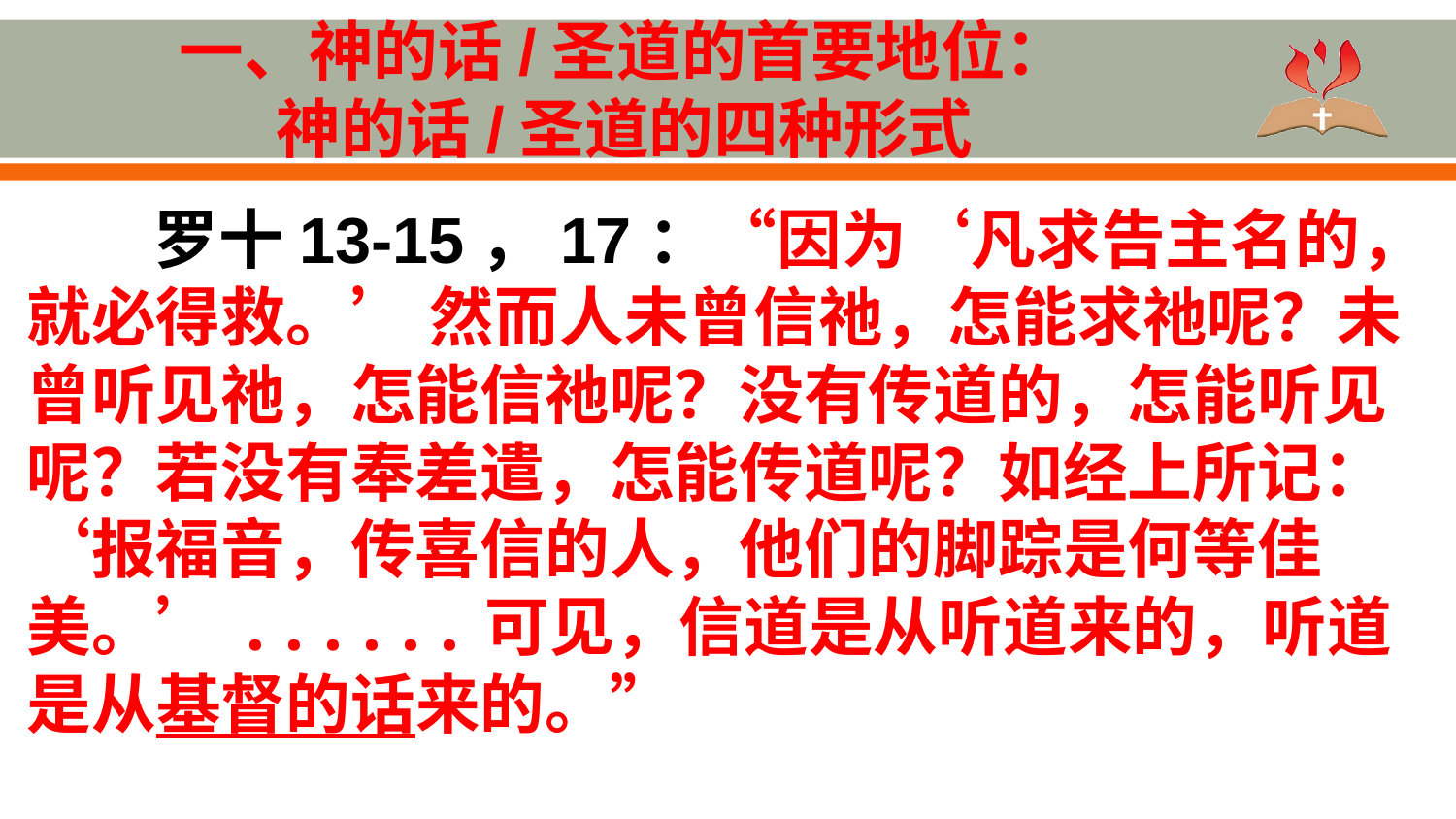

# 一、神的话/圣道的首要地位： 神的话/圣道的四种形式
罗十13-15，17：“因为‘凡求告主名的，就必得救。’ 然而人未曾信祂，怎能求祂呢？未曾听见祂，怎能信祂呢？没有传道的，怎能听见呢？若没有奉差遣，怎能传道呢？如经上所记：‘报福音，传喜信的人，他们的脚踪是何等佳美。’......可见，信道是从听道来的，听道是从基督的话来的。”

6